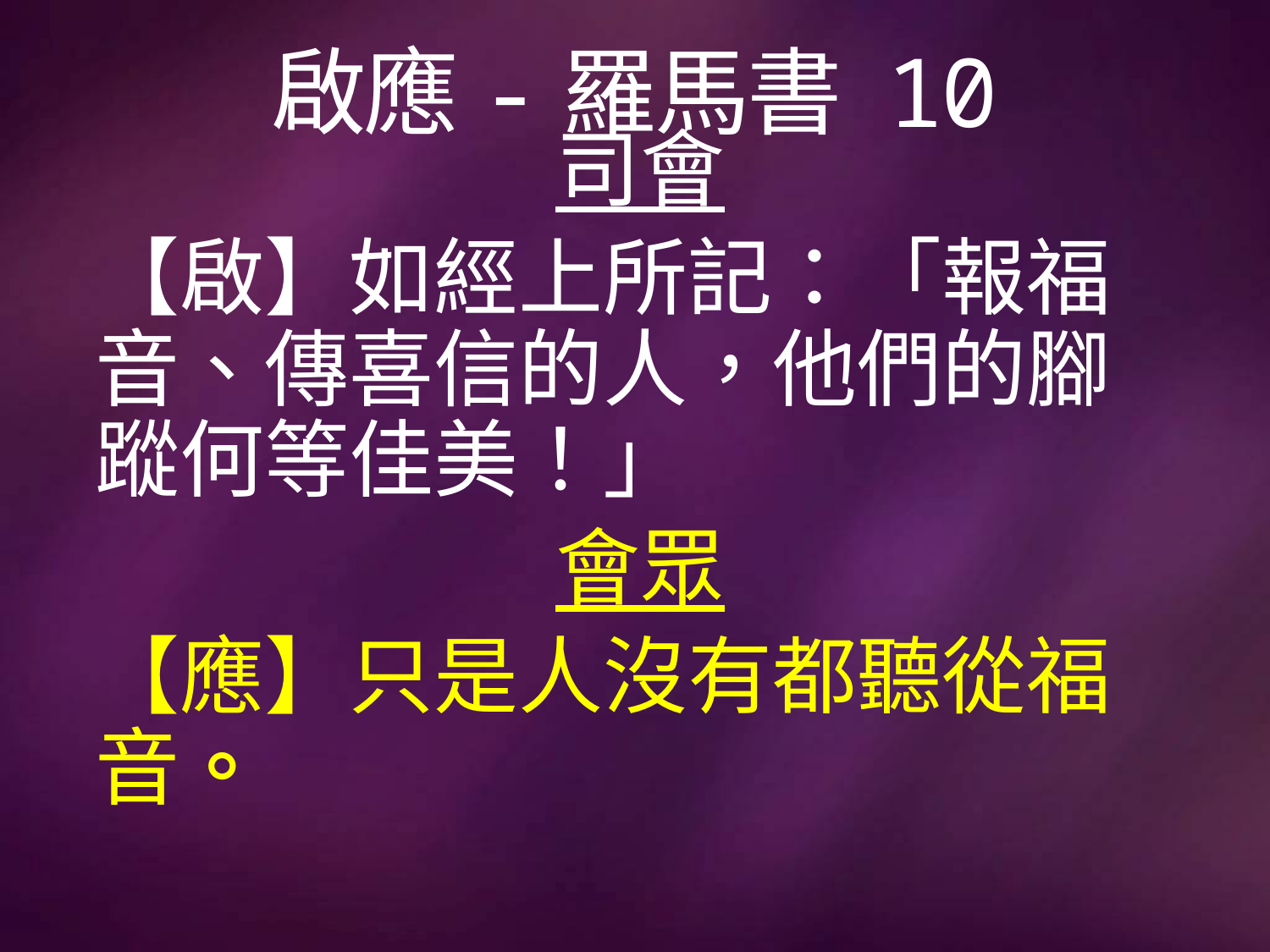

# 啟應-羅馬書 10
司會
【啟】如經上所記：「報福音、傳喜信的人，他們的腳蹤何等佳美！」
會眾
【應】只是人沒有都聽從福音。